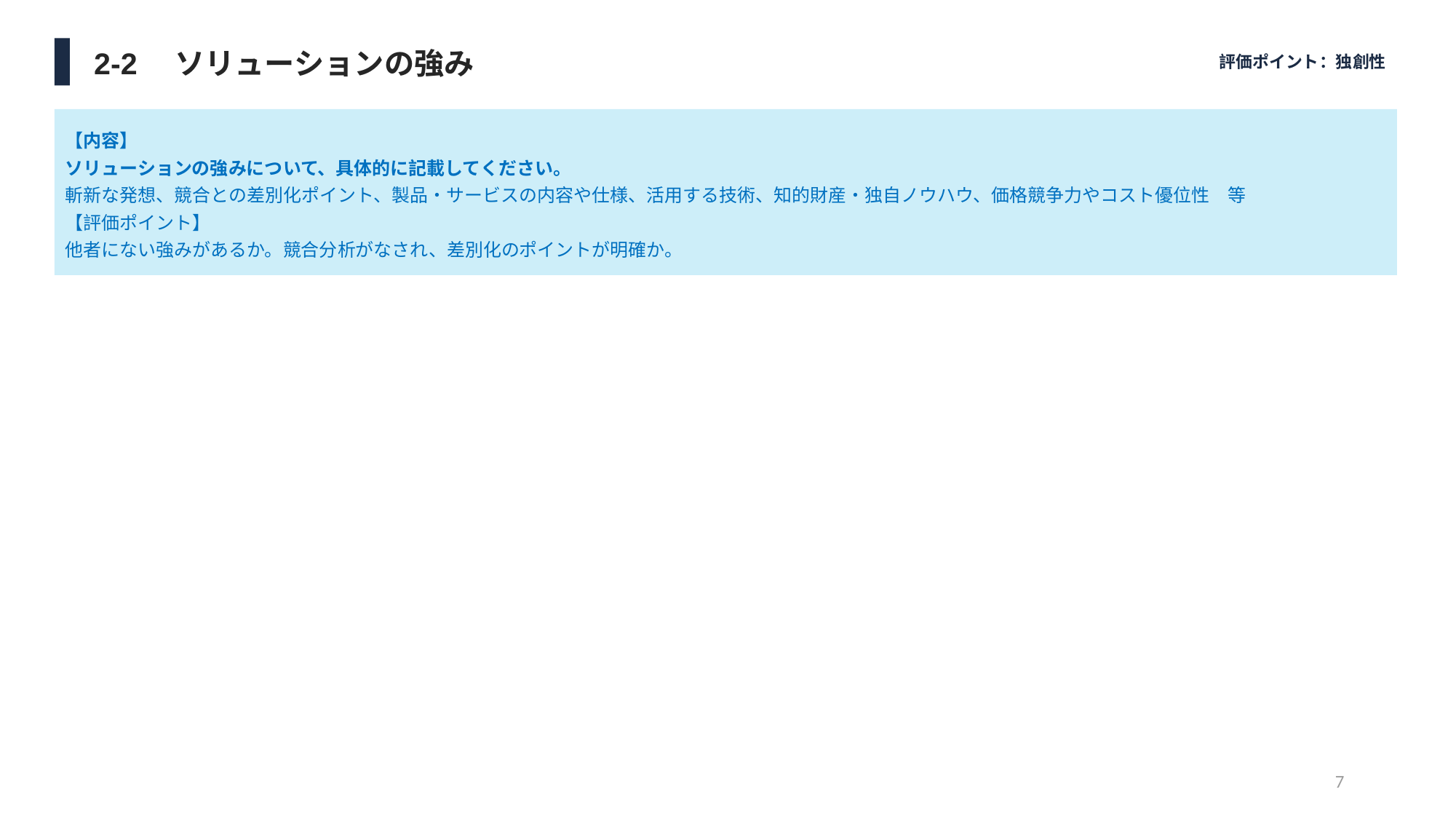

評価ポイント：独創性
2-2　ソリューションの強み
【内容】
ソリューションの強みについて、具体的に記載してください。
斬新な発想、競合との差別化ポイント、製品・サービスの内容や仕様、活用する技術、知的財産・独自ノウハウ、価格競争力やコスト優位性　等
【評価ポイント】
他者にない強みがあるか。競合分析がなされ、差別化のポイントが明確か。
7